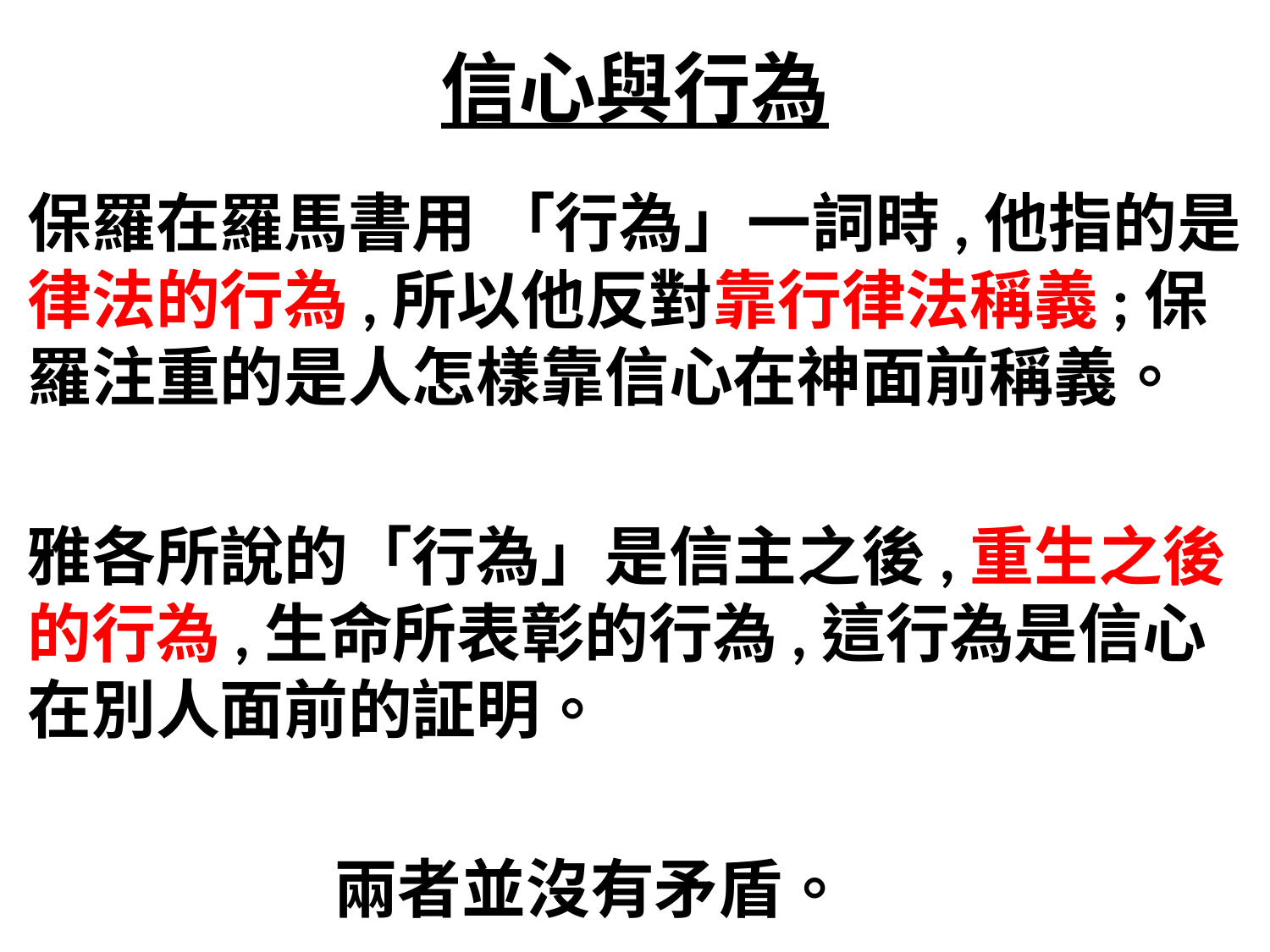

# 信心與行為
保羅在羅馬書用 「行為」一詞時,他指的是律法的行為,所以他反對靠行律法稱義;保羅注重的是人怎樣靠信心在神面前稱義。

雅各所說的「行為」是信主之後,重生之後的行為,生命所表彰的行為,這行為是信心在別人面前的証明。

                    兩者並沒有矛盾。